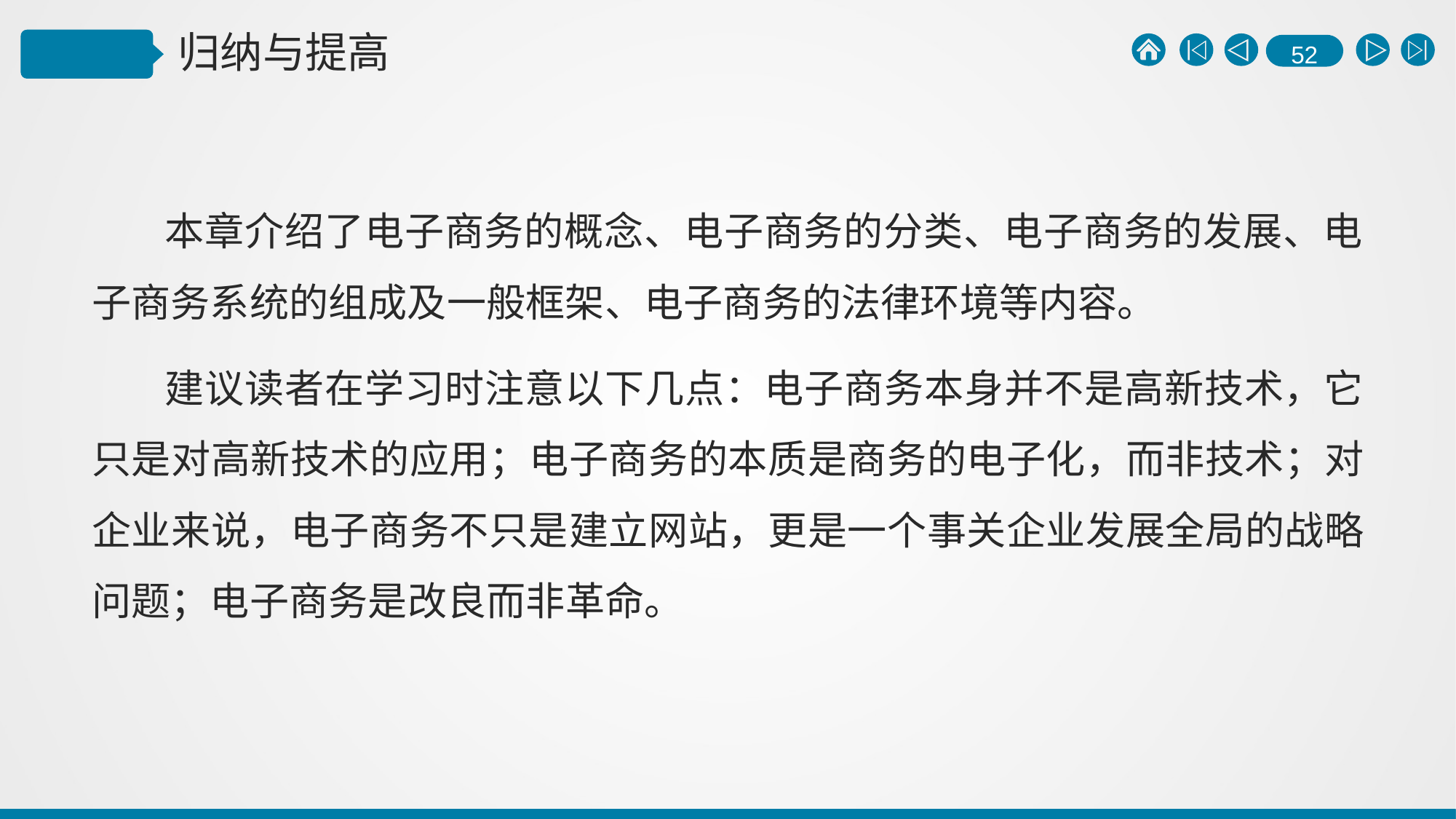

本章介绍了电子商务的概念、电子商务的分类、电子商务的发展、电子商务系统的组成及一般框架、电子商务的法律环境等内容。
建议读者在学习时注意以下几点：电子商务本身并不是高新技术，它只是对高新技术的应用；电子商务的本质是商务的电子化，而非技术；对企业来说，电子商务不只是建立网站，更是一个事关企业发展全局的战略问题；电子商务是改良而非革命。